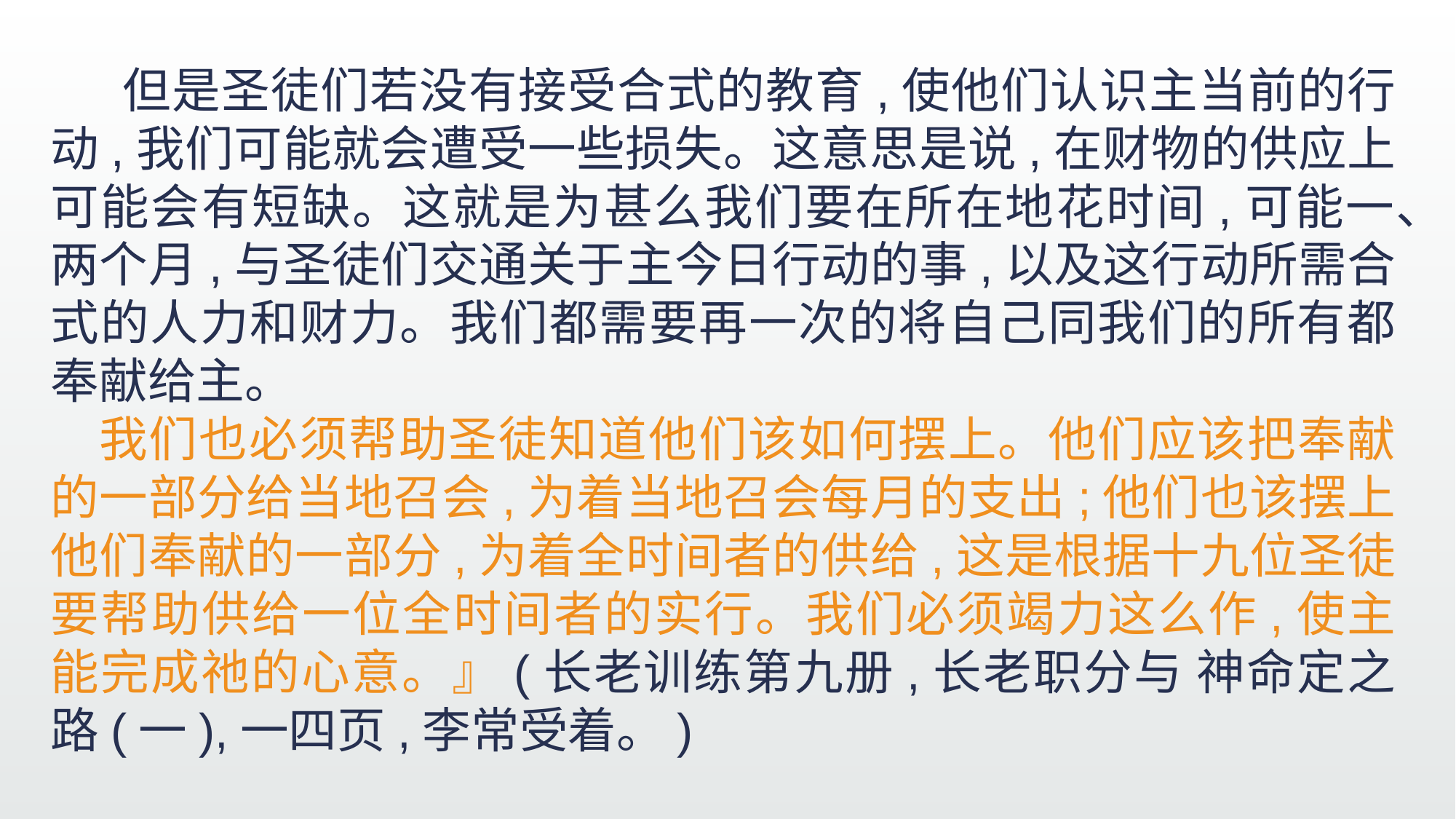

但是圣徒们若没有接受合式的教育,使他们认识主当前的行 动,我们可能就会遭受一些损失。这意思是说,在财物的供应上可能会有短缺。这就是为甚么我们要在所在地花时间,可能一、两个月,与圣徒们交通关于主今日行动的事,以及这行动所需合式的人力和财力。我们都需要再一次的将自己同我们的所有都奉献给主。
   我们也必须帮助圣徒知道他们该如何摆上。他们应该把奉献的一部分给当地召会,为着当地召会每月的支出;他们也该摆上他们奉献的一部分,为着全时间者的供给,这是根据十九位圣徒要帮助供给一位全时间者的实行。我们必须竭力这么作,使主能完成祂的心意。』(长老训练第九册,长老职分与 神命定之路(一),一四页,李常受着。)